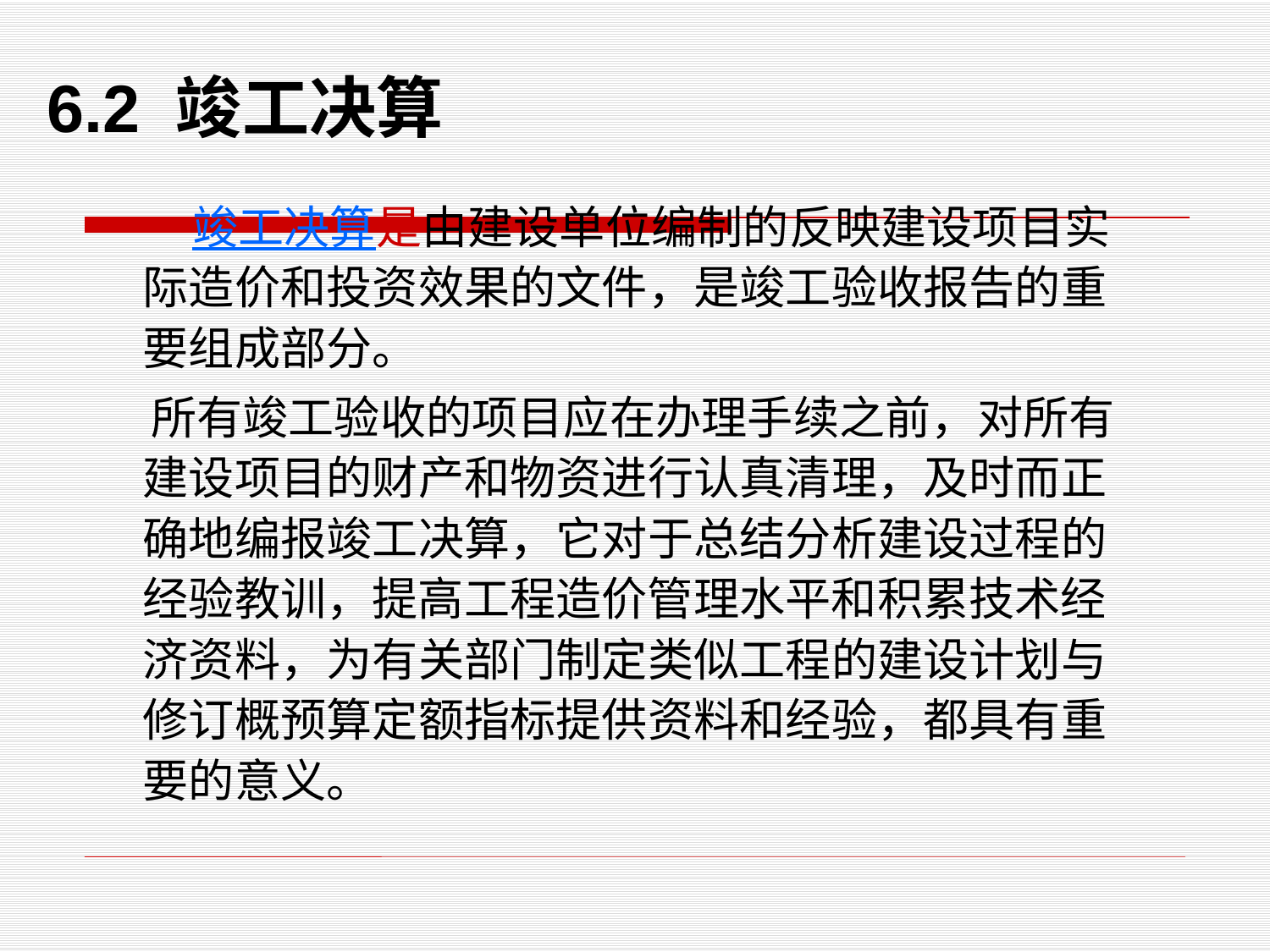

# 6.2 竣工决算
          竣工决算是由建设单位编制的反映建设项目实际造价和投资效果的文件，是竣工验收报告的重要组成部分。
      所有竣工验收的项目应在办理手续之前，对所有建设项目的财产和物资进行认真清理，及时而正确地编报竣工决算，它对于总结分析建设过程的经验教训，提高工程造价管理水平和积累技术经济资料，为有关部门制定类似工程的建设计划与修订概预算定额指标提供资料和经验，都具有重要的意义。